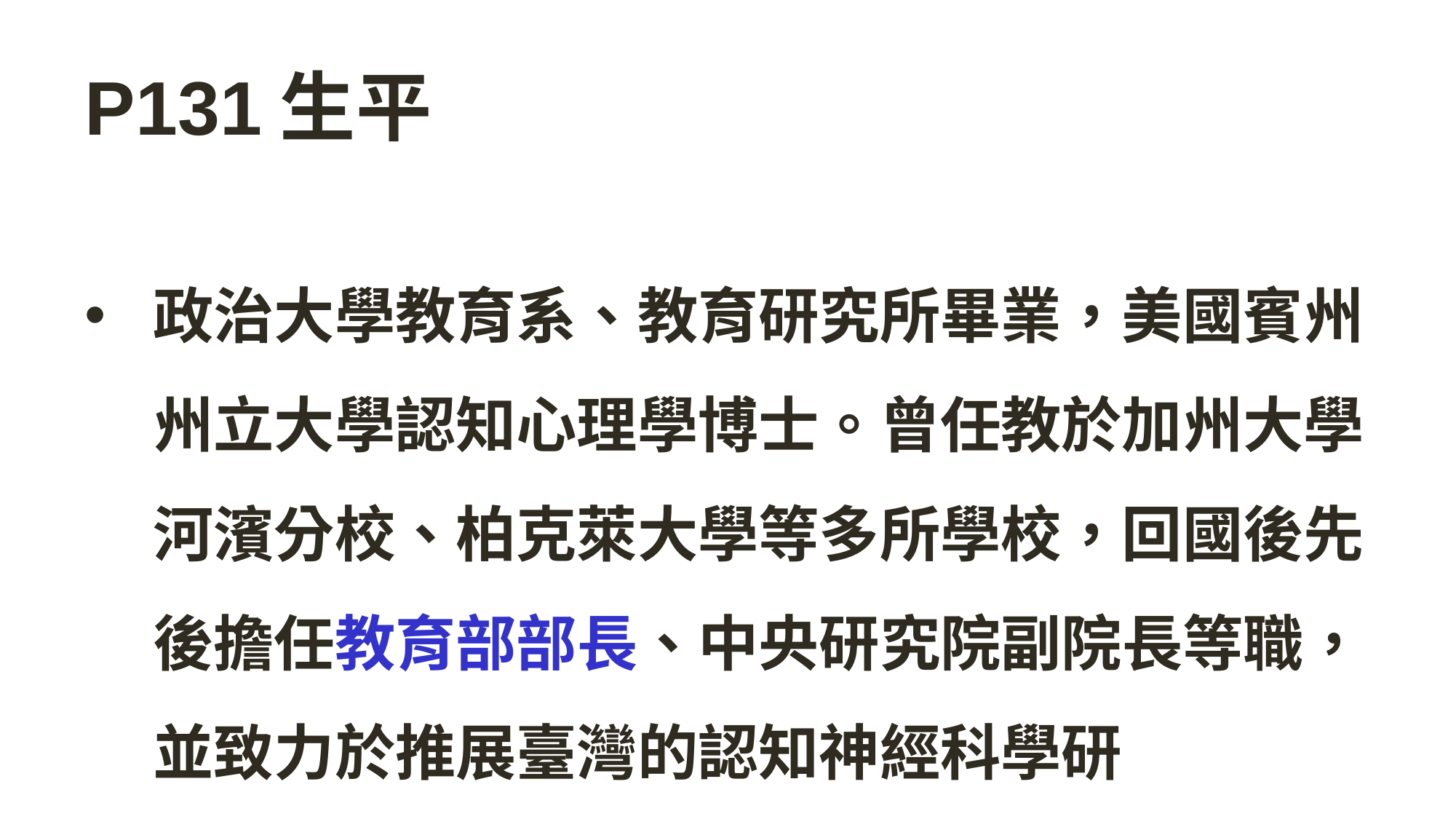

P131生平
政治大學教育系、教育研究所畢業，美國賓州州立大學認知心理學博士。曾任教於加州大學河濱分校、柏克萊大學等多所學校，回國後先後擔任教育部部長、中央研究院副院長等職，並致力於推展臺灣的認知神經科學研